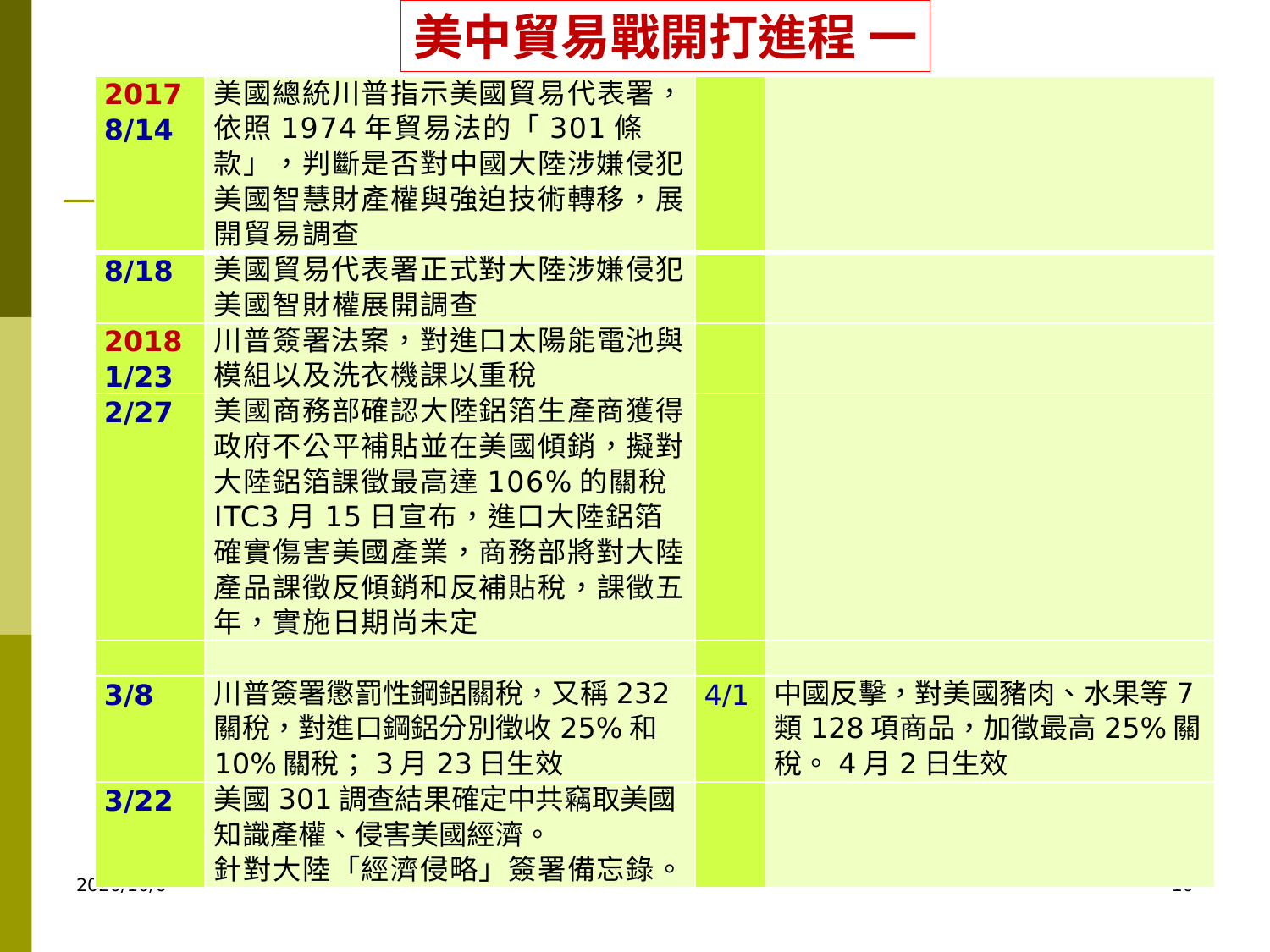

美中貿易戰開打進程 一
| 2017 8/14 | 美國總統川普指示美國貿易代表署，依照1974年貿易法的「301條款」，判斷是否對中國大陸涉嫌侵犯美國智慧財產權與強迫技術轉移，展開貿易調查 |  |  |
| --- | --- | --- | --- |
| 8/18 | 美國貿易代表署正式對大陸涉嫌侵犯美國智財權展開調查 |  |  |
| 2018 1/23 | 川普簽署法案，對進口太陽能電池與模組以及洗衣機課以重稅 |  |  |
| 2/27 | 美國商務部確認大陸鋁箔生產商獲得政府不公平補貼並在美國傾銷，擬對大陸鋁箔課徵最高達106%的關稅 ITC3月15日宣布，進口大陸鋁箔確實傷害美國產業，商務部將對大陸產品課徵反傾銷和反補貼稅，課徵五年，實施日期尚未定 |  |  |
|  |  |  |  |
| 3/8 | 川普簽署懲罰性鋼鋁關稅，又稱232關稅，對進口鋼鋁分別徵收25%和10%關稅；3月23日生效 | 4/1 | 中國反擊，對美國豬肉、水果等7類128項商品，加徵最高25%關稅。4月2日生效 |
| 3/22 | 美國301調查結果確定中共竊取美國知識產權、侵害美國經濟。 針對大陸「經濟侵略」簽署備忘錄。 |  |  |
2020/10/6
10